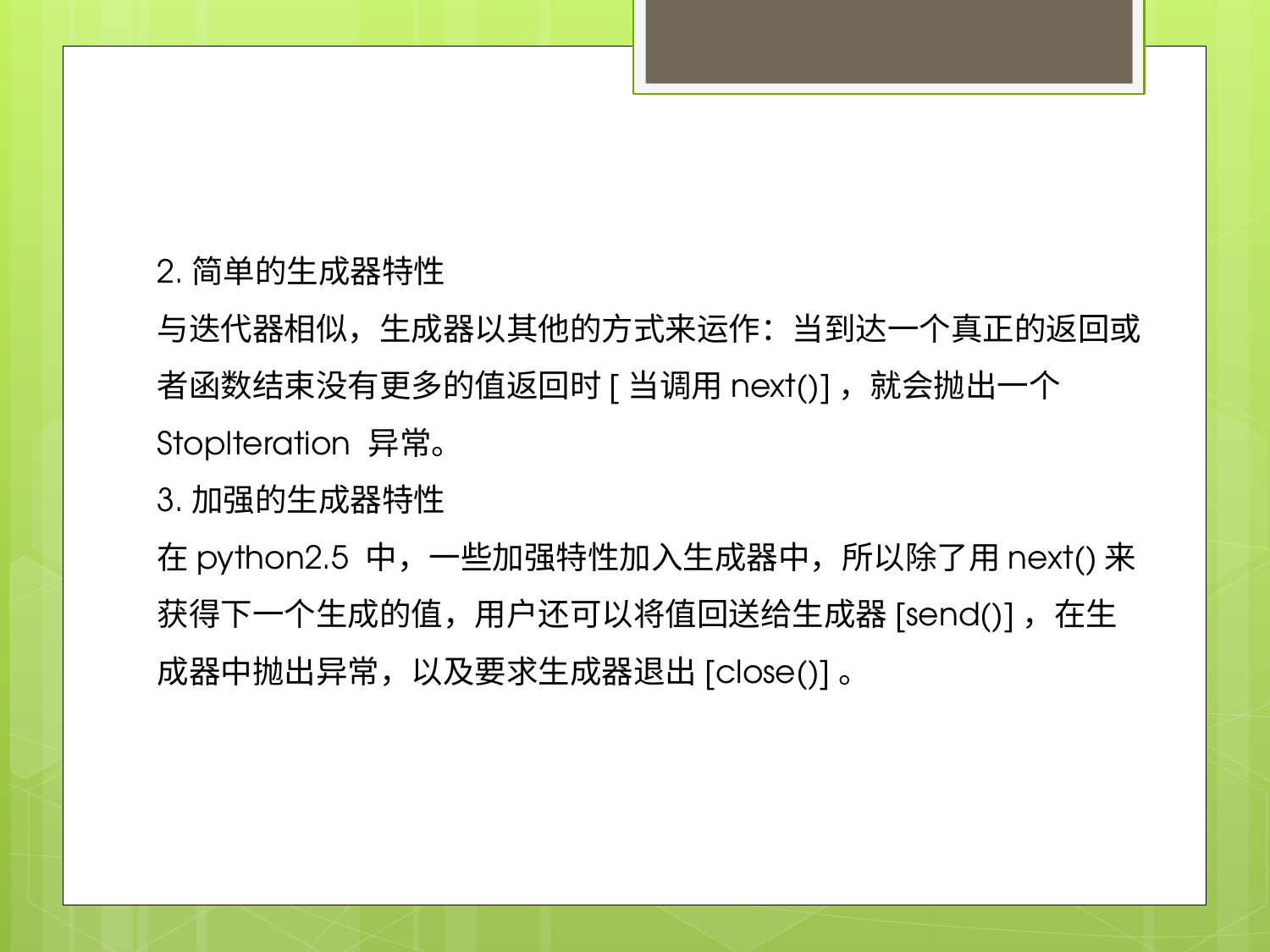

2.简单的生成器特性
与迭代器相似，生成器以其他的方式来运作：当到达一个真正的返回或者函数结束没有更多的值返回时[当调用next()]，就会抛出一个StopIteration 异常。
3.加强的生成器特性
在python2.5 中，一些加强特性加入生成器中，所以除了用next()来获得下一个生成的值，用户还可以将值回送给生成器[send()]，在生成器中抛出异常，以及要求生成器退出[close()]。